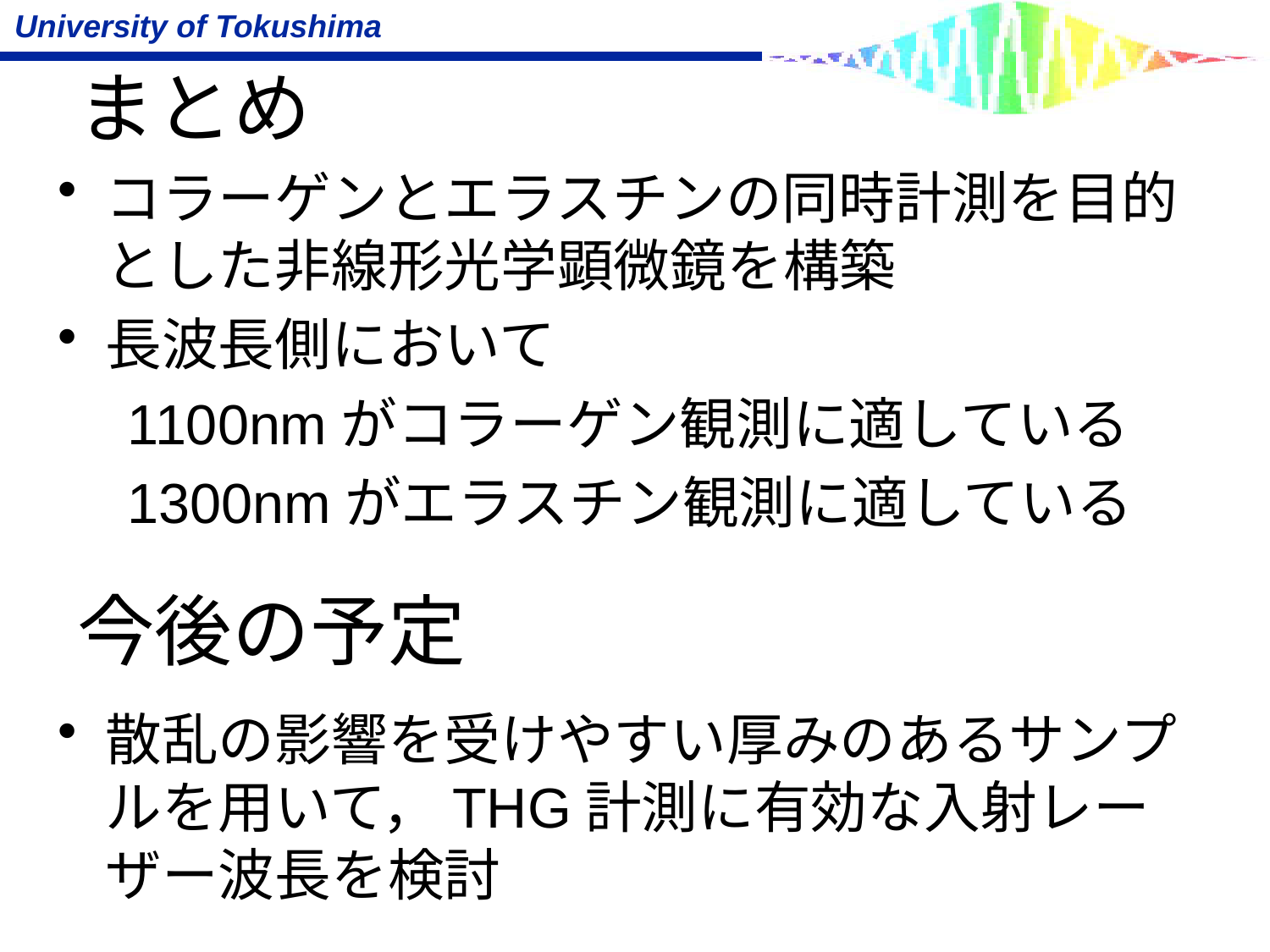

# まとめ
コラーゲンとエラスチンの同時計測を目的とした非線形光学顕微鏡を構築
長波長側において
　1100nmがコラーゲン観測に適している
　1300nmがエラスチン観測に適している

散乱の影響を受けやすい厚みのあるサンプルを用いて，THG計測に有効な入射レーザー波長を検討
今後の予定